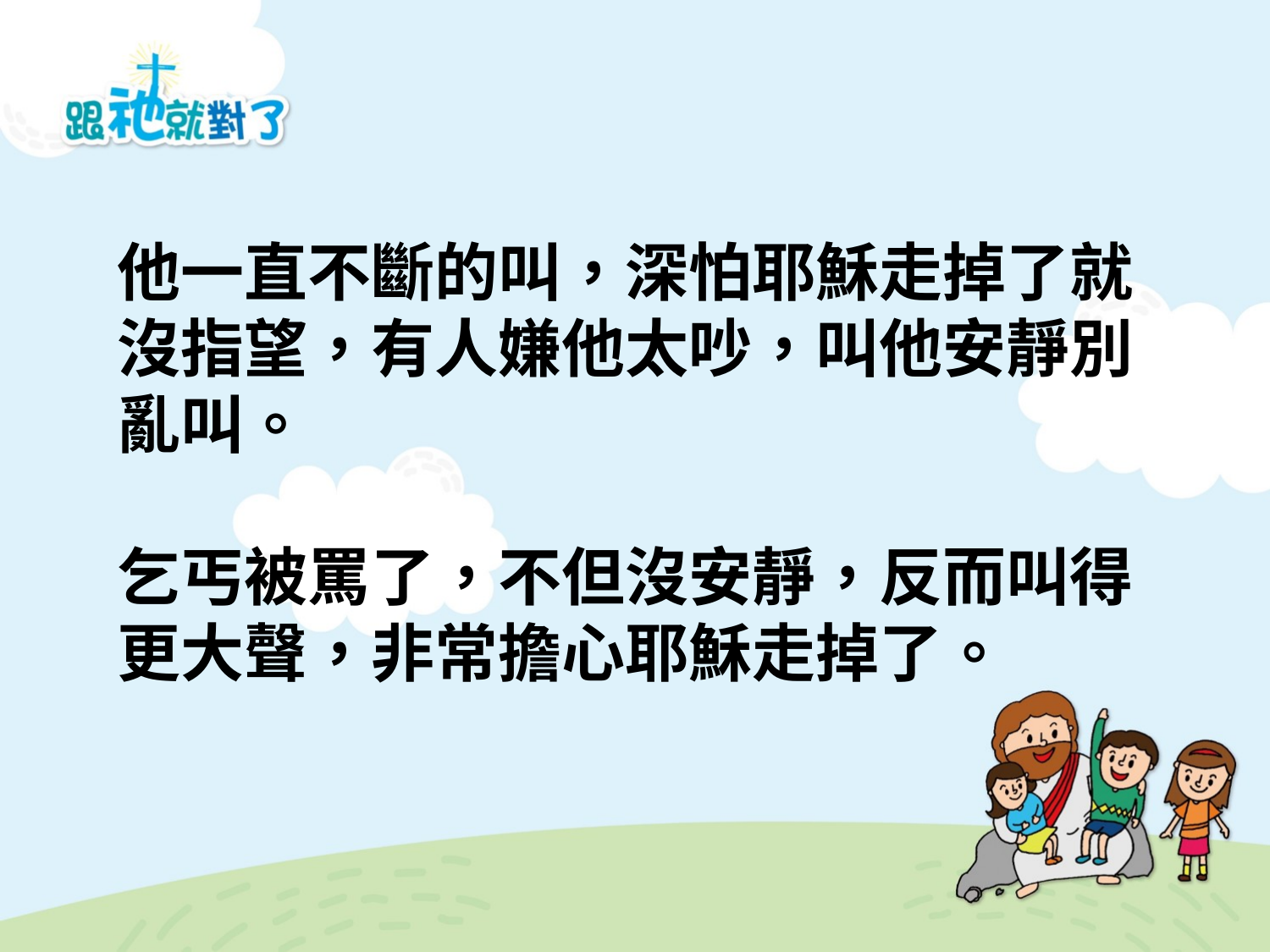

他一直不斷的叫，深怕耶穌走掉了就沒指望，有人嫌他太吵，叫他安靜別亂叫。

乞丐被罵了，不但沒安靜，反而叫得更大聲，非常擔心耶穌走掉了。